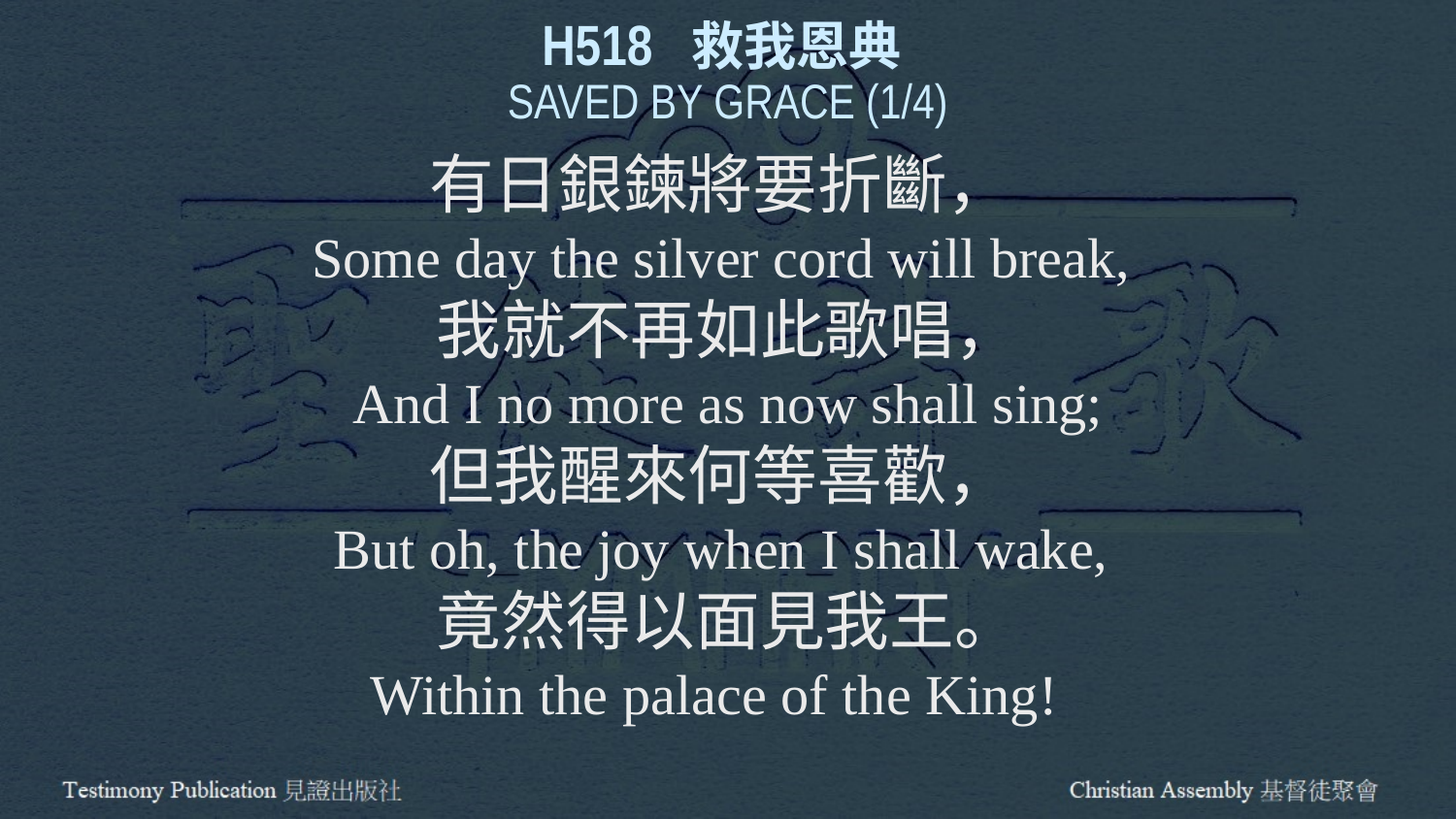

H518  救我恩典
SAVED BY GRACE (1/4)

有日銀鍊將要折斷，
Some day the silver cord will break,
我就不再如此歌唱，
And I no more as now shall sing;
但我醒來何等喜歡，
But oh, the joy when I shall wake,
竟然得以面見我王。
Within the palace of the King!